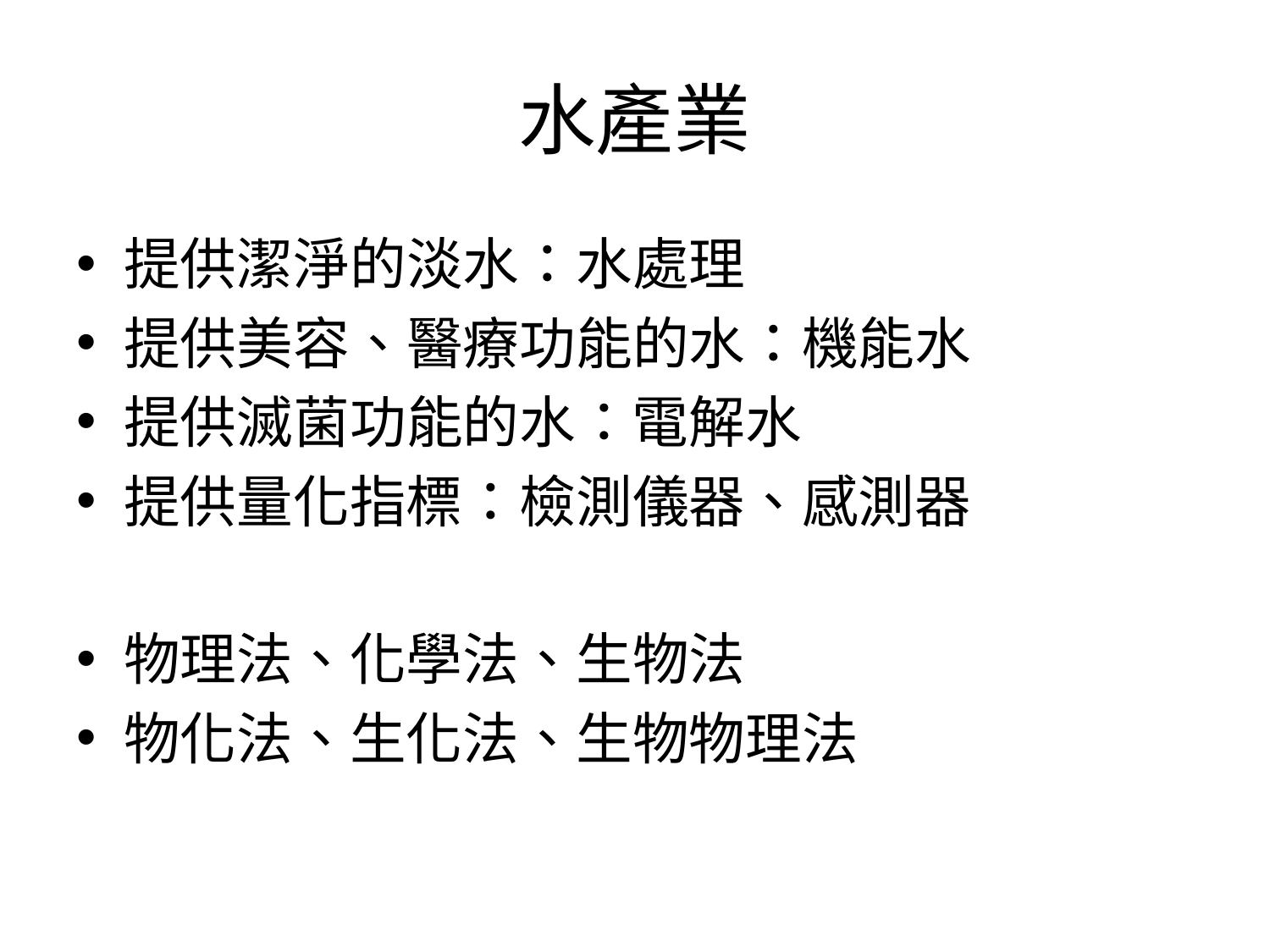

# 水產業
提供潔淨的淡水：水處理
提供美容、醫療功能的水：機能水
提供滅菌功能的水：電解水
提供量化指標：檢測儀器、感測器

物理法、化學法、生物法
物化法、生化法、生物物理法